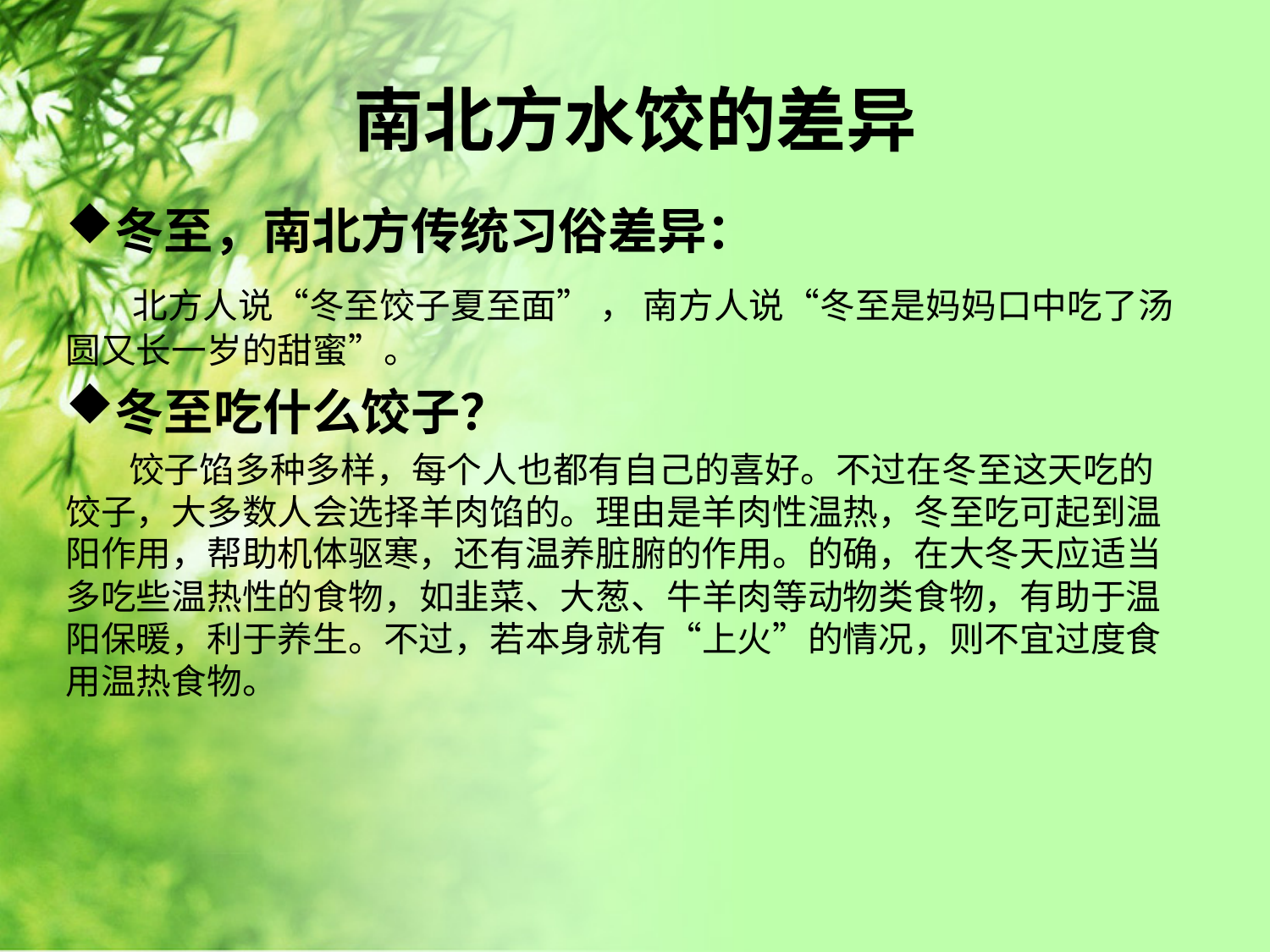

# 南北方水饺的差异
冬至，南北方传统习俗差异：
     北方人说“冬至饺子夏至面” ， 南方人说“冬至是妈妈口中吃了汤圆又长一岁的甜蜜”。
冬至吃什么饺子？
       饺子馅多种多样，每个人也都有自己的喜好。不过在冬至这天吃的饺子，大多数人会选择羊肉馅的。理由是羊肉性温热，冬至吃可起到温阳作用，帮助机体驱寒，还有温养脏腑的作用。的确，在大冬天应适当多吃些温热性的食物，如韭菜、大葱、牛羊肉等动物类食物，有助于温阳保暖，利于养生。不过，若本身就有“上火”的情况，则不宜过度食用温热食物。